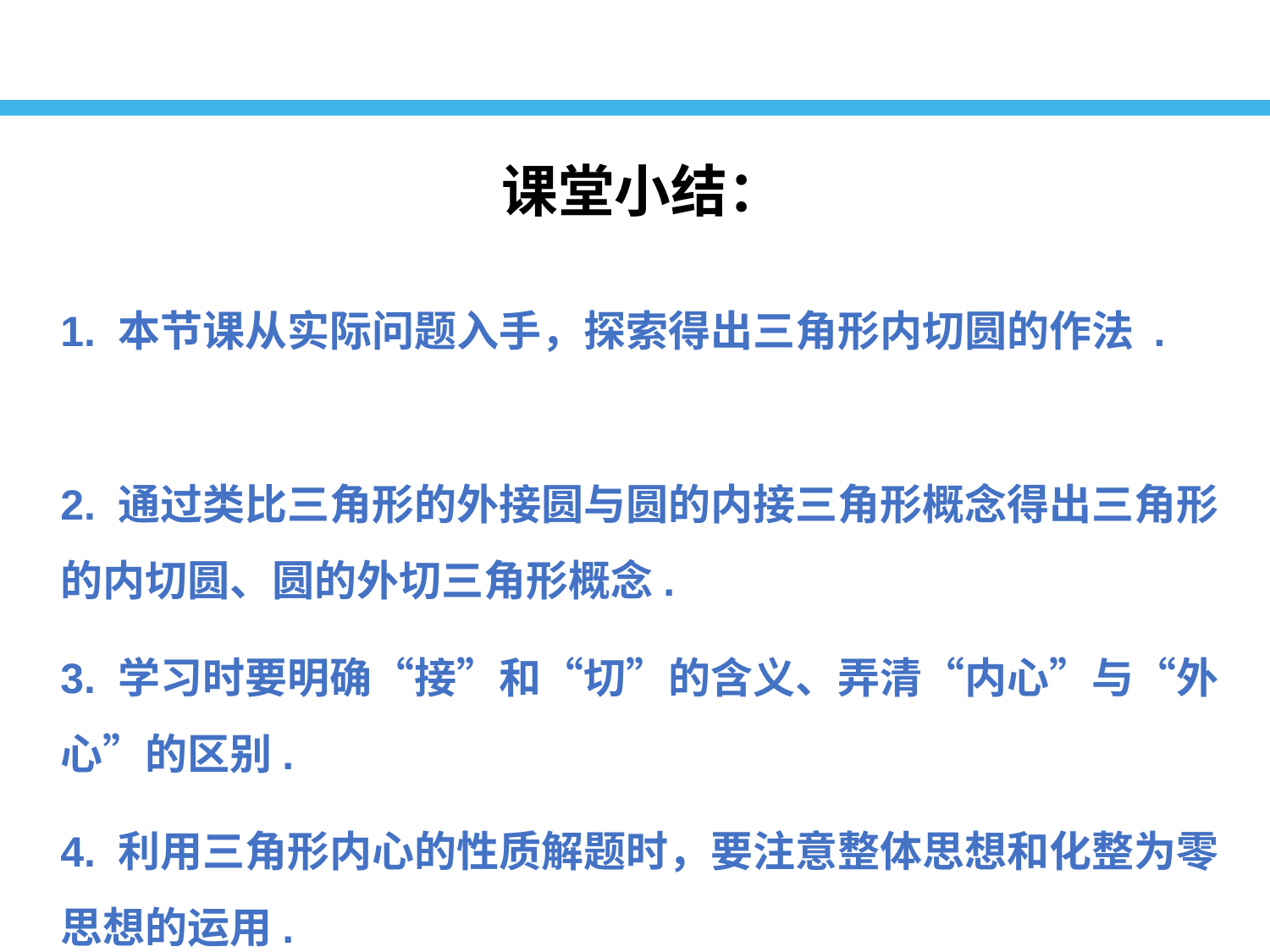

课堂小结：
1. 本节课从实际问题入手，探索得出三角形内切圆的作法 .
2. 通过类比三角形的外接圆与圆的内接三角形概念得出三角形的内切圆、圆的外切三角形概念.
3. 学习时要明确“接”和“切”的含义、弄清“内心”与“外心”的区别.
4. 利用三角形内心的性质解题时，要注意整体思想和化整为零思想的运用.